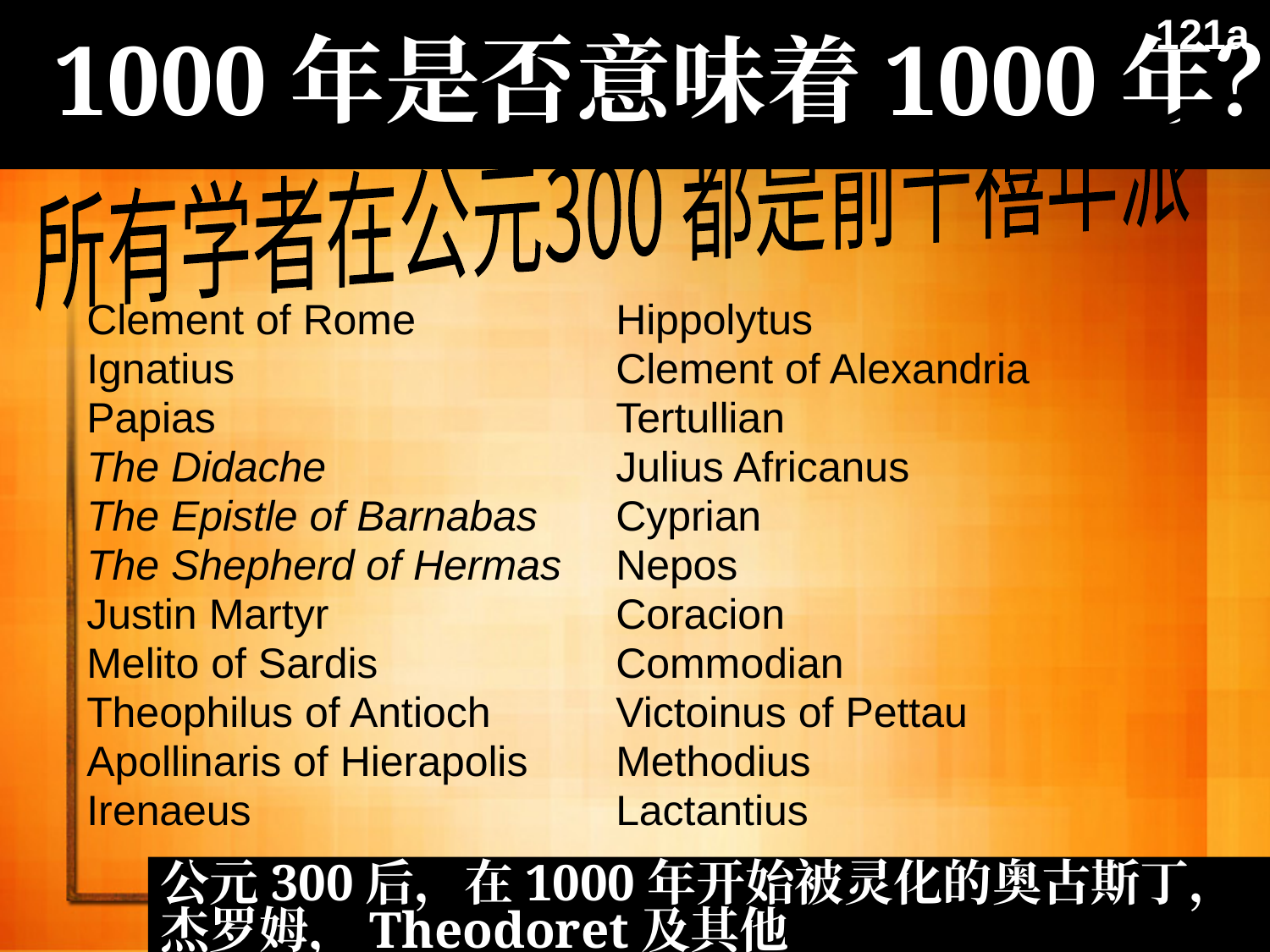

# 1000年是否意味着1000年？
121a
所有学者在公元300 都是前千禧年派
Clement of Rome
Ignatius
Papias
The Didache
The Epistle of Barnabas
The Shepherd of Hermas
Justin Martyr
Melito of Sardis
Theophilus of Antioch
Apollinaris of Hierapolis
Irenaeus

Hippolytus
Clement of Alexandria
Tertullian
Julius Africanus
Cyprian
Nepos
Coracion
Commodian
Victoinus of Pettau
Methodius
Lactantius
公元300后，在1000年开始被灵化的奥古斯丁，
杰罗姆，Theodoret及其他